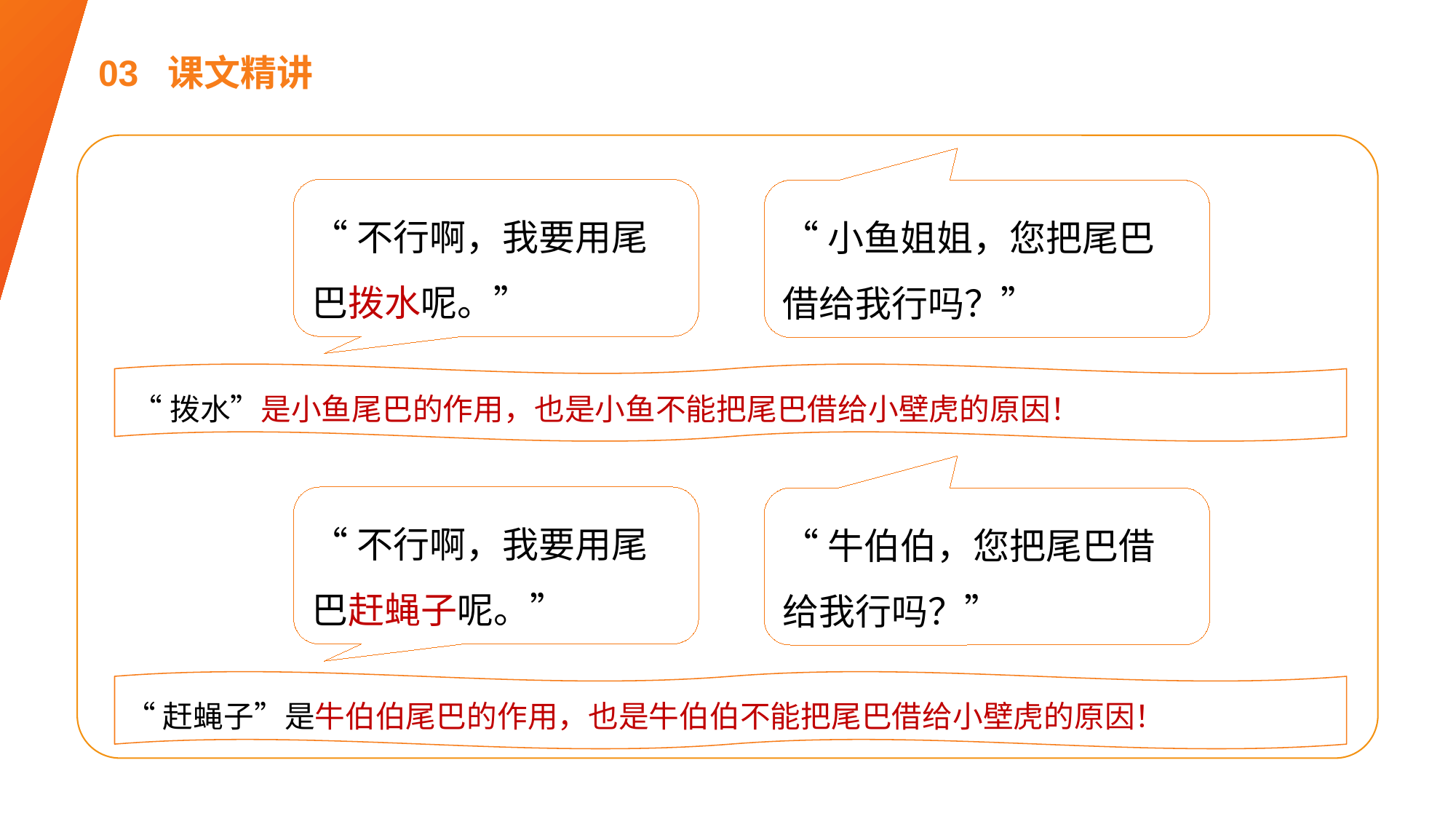

03  课文精讲
“不行啊，我要用尾巴拨水呢。”
“小鱼姐姐，您把尾巴借给我行吗？”
 “拨水”是小鱼尾巴的作用，也是小鱼不能把尾巴借给小壁虎的原因！
“不行啊，我要用尾巴赶蝇子呢。”
“牛伯伯，您把尾巴借给我行吗？”
“赶蝇子”是牛伯伯尾巴的作用，也是牛伯伯不能把尾巴借给小壁虎的原因！